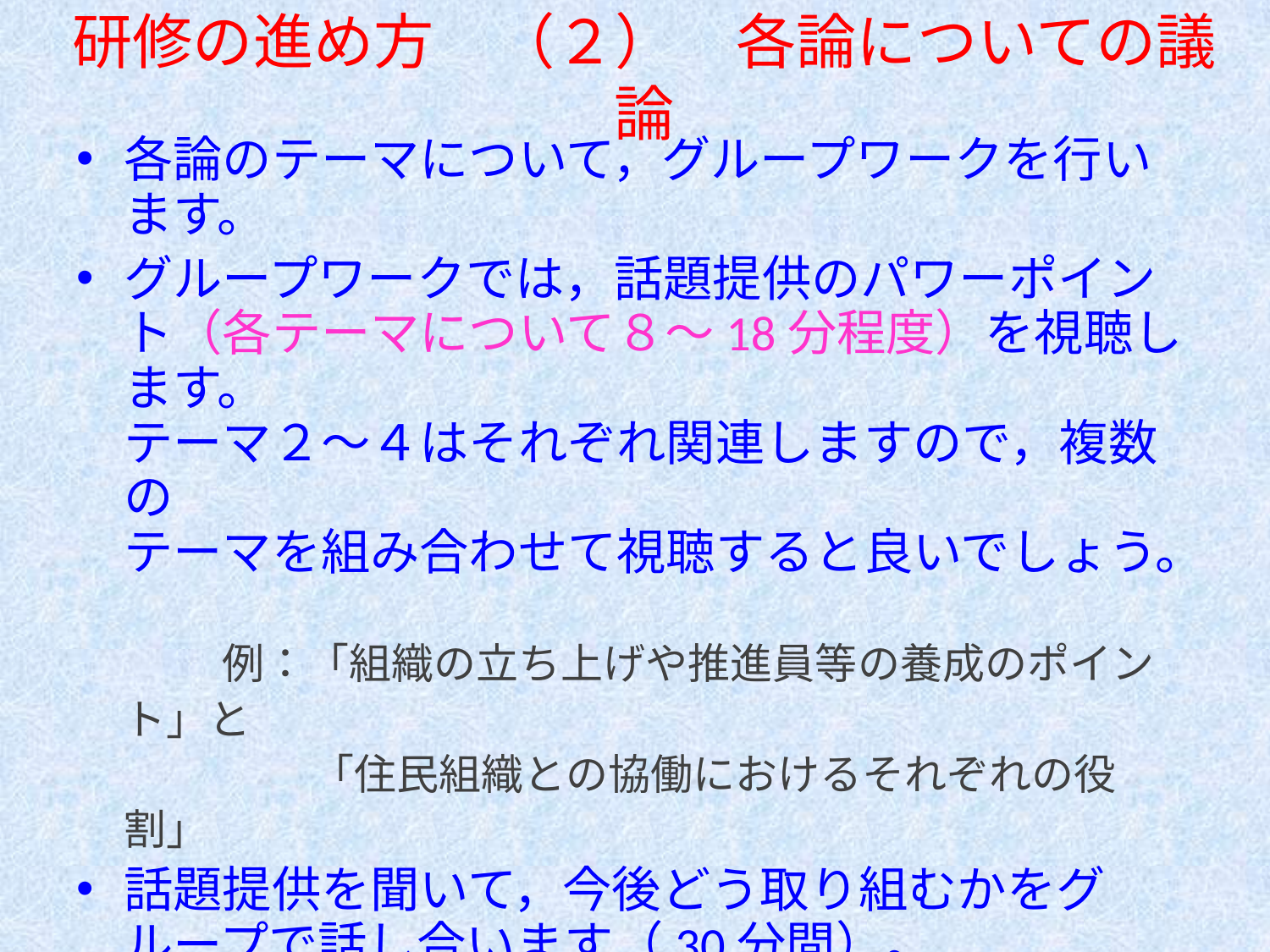

# 研修の進め方　（２）　各論についての議論
各論のテーマについて，グループワークを行います。
グループワークでは，話題提供のパワーポイント（各テーマについて８～18分程度）を視聴します。
テーマ２～４はそれぞれ関連しますので，複数の
テーマを組み合わせて視聴すると良いでしょう。
　　例：「組織の立ち上げや推進員等の養成のポイント」と
　　　  　「住民組織との協働におけるそれぞれの役割」
話題提供を聞いて，今後どう取り組むかをグループで話し合います（30分間）。
　　その際，方法論の議論にならないように，留意し，　　
　　住民との協働の目的を確認することが重要です。
グループでの討議の結果を発表して，総括します。
　　全国６ブロックでの論点整理を参照ください。
こうしたセッションを２回行うと良いでしょう